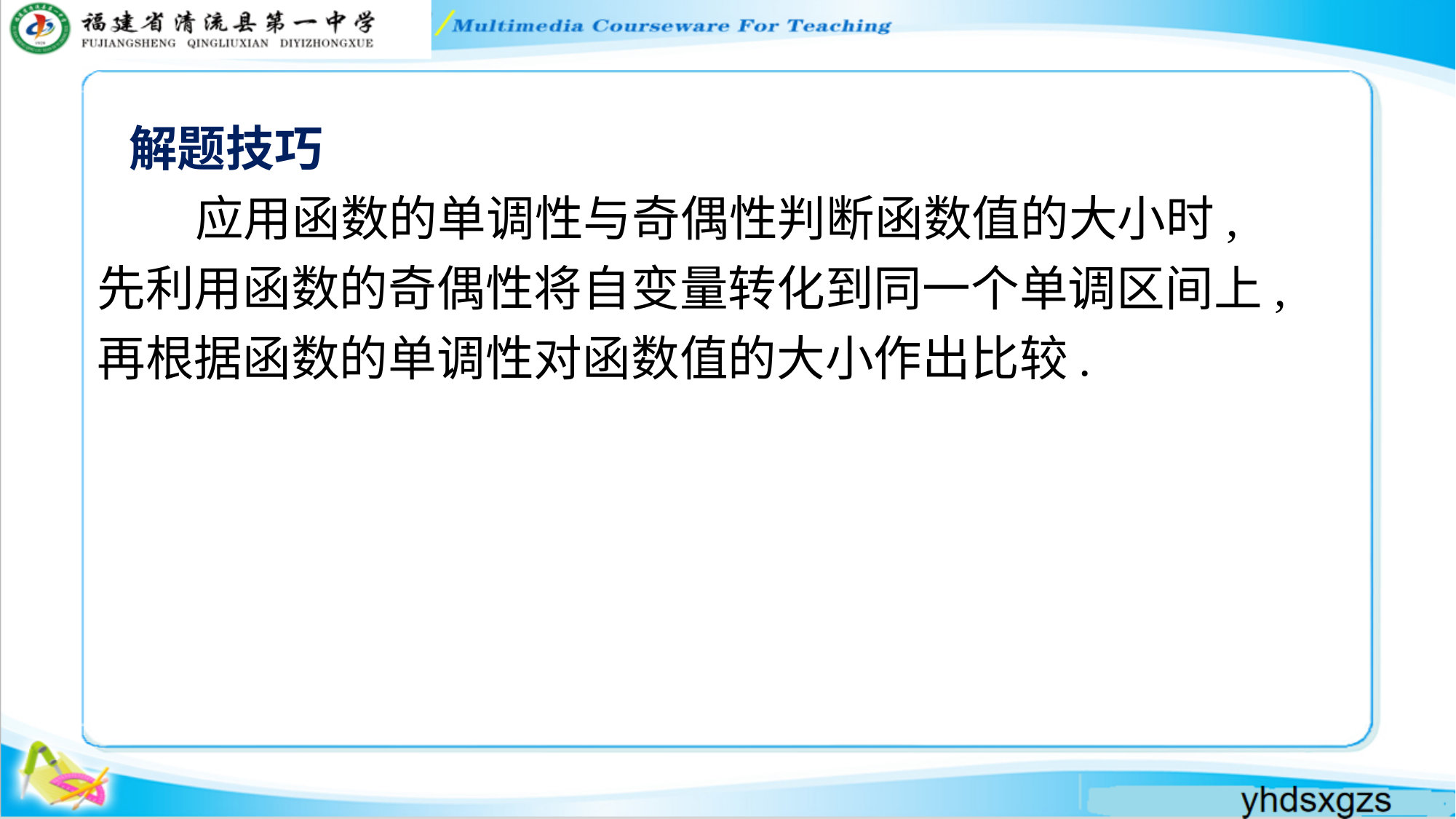

解题技巧
     应用函数的单调性与奇偶性判断函数值的大小时,先利用函数的奇偶性将自变量转化到同一个单调区间上,再根据函数的单调性对函数值的大小作出比较.